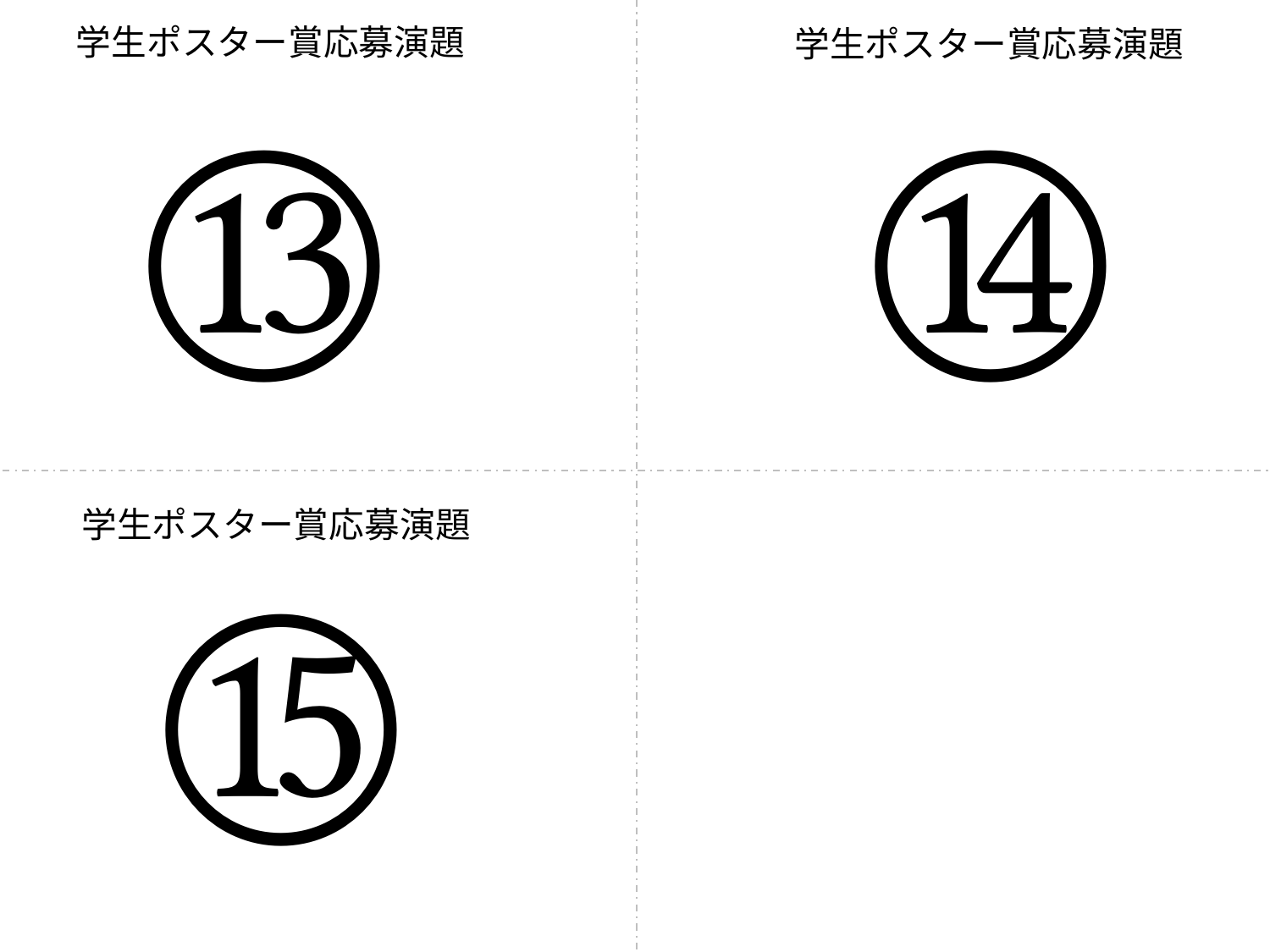

学生ポスター賞応募演題
学生ポスター賞応募演題
⑬
⑭
⑮
学生ポスター賞応募演題